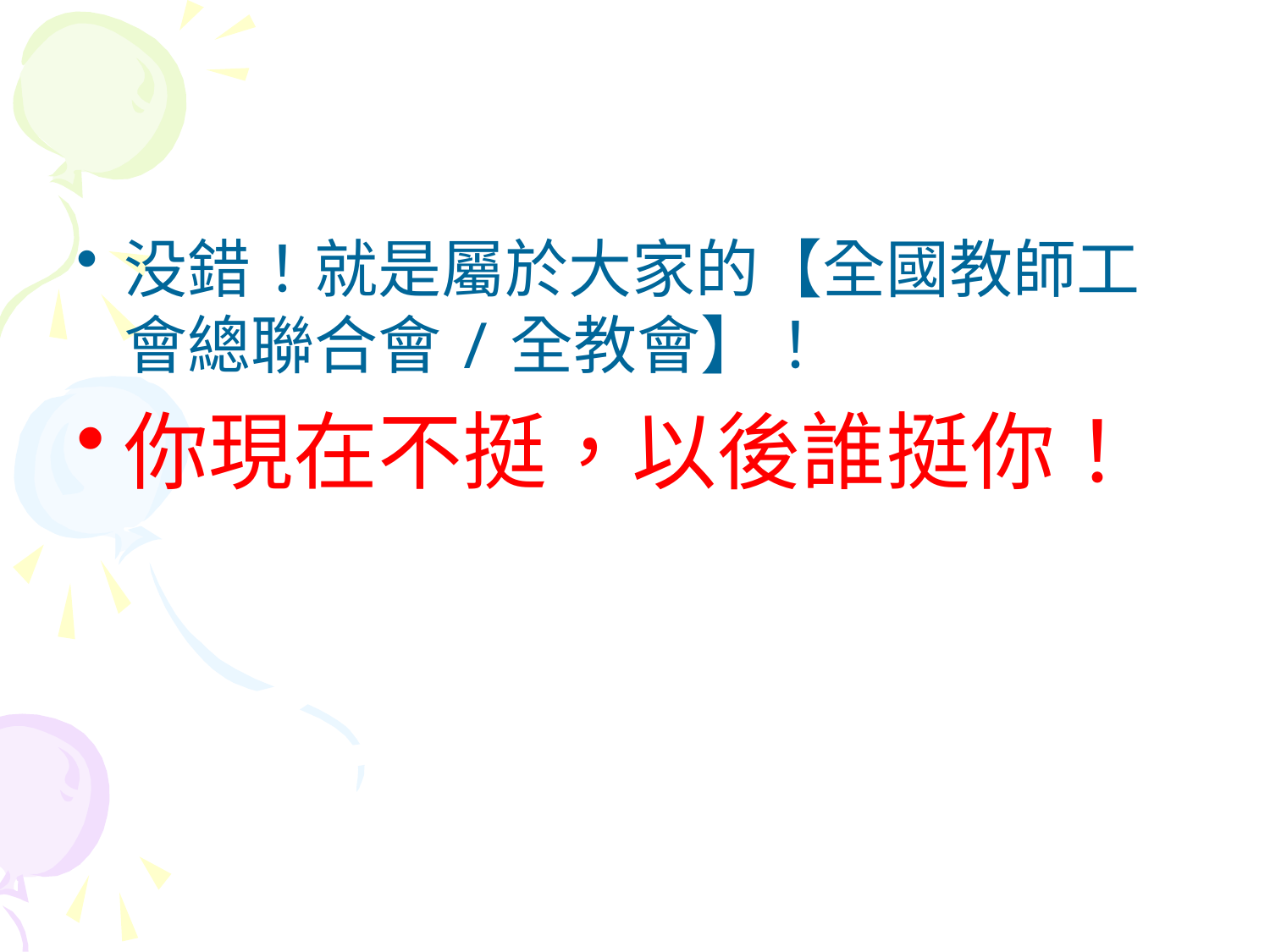

#
没錯！就是屬於大家的【全國教師工會總聯合會/全教會】！
你現在不挺，以後誰挺你！